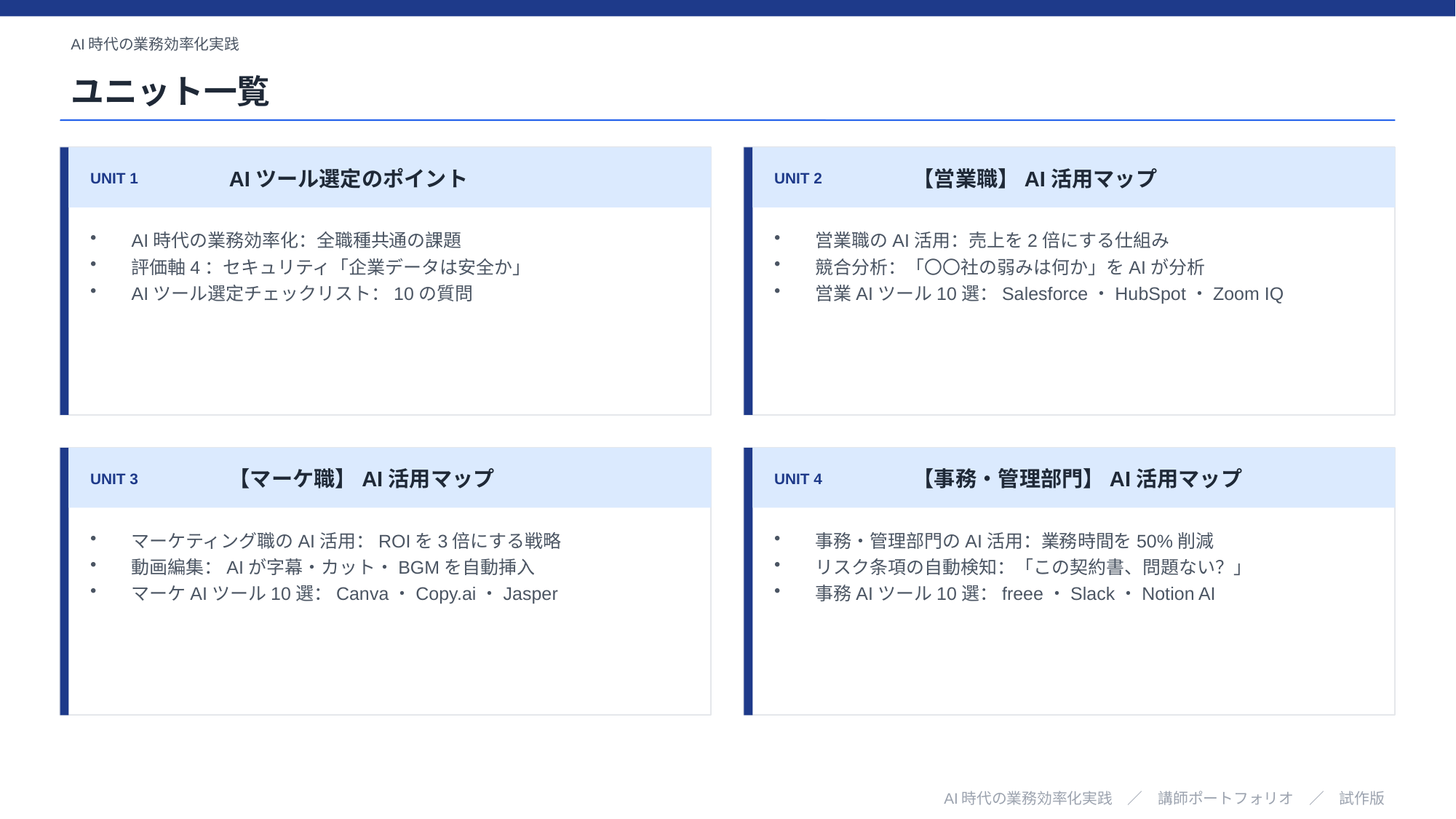

AI時代の業務効率化実践
ユニット一覧

UNIT 1
AIツール選定のポイント
UNIT 2
【営業職】AI活用マップ
AI時代の業務効率化：全職種共通の課題
評価軸4：セキュリティ「企業データは安全か」
AIツール選定チェックリスト：10の質問
営業職のAI活用：売上を2倍にする仕組み
競合分析：「〇〇社の弱みは何か」をAIが分析
営業AIツール10選：Salesforce・HubSpot・Zoom IQ

UNIT 3
【マーケ職】AI活用マップ
UNIT 4
【事務・管理部門】AI活用マップ
マーケティング職のAI活用：ROIを3倍にする戦略
動画編集：AIが字幕・カット・BGMを自動挿入
マーケAIツール10選：Canva・Copy.ai・Jasper
事務・管理部門のAI活用：業務時間を50%削減
リスク条項の自動検知：「この契約書、問題ない？」
事務AIツール10選：freee・Slack・Notion AI
AI時代の業務効率化実践　／　講師ポートフォリオ　／　試作版